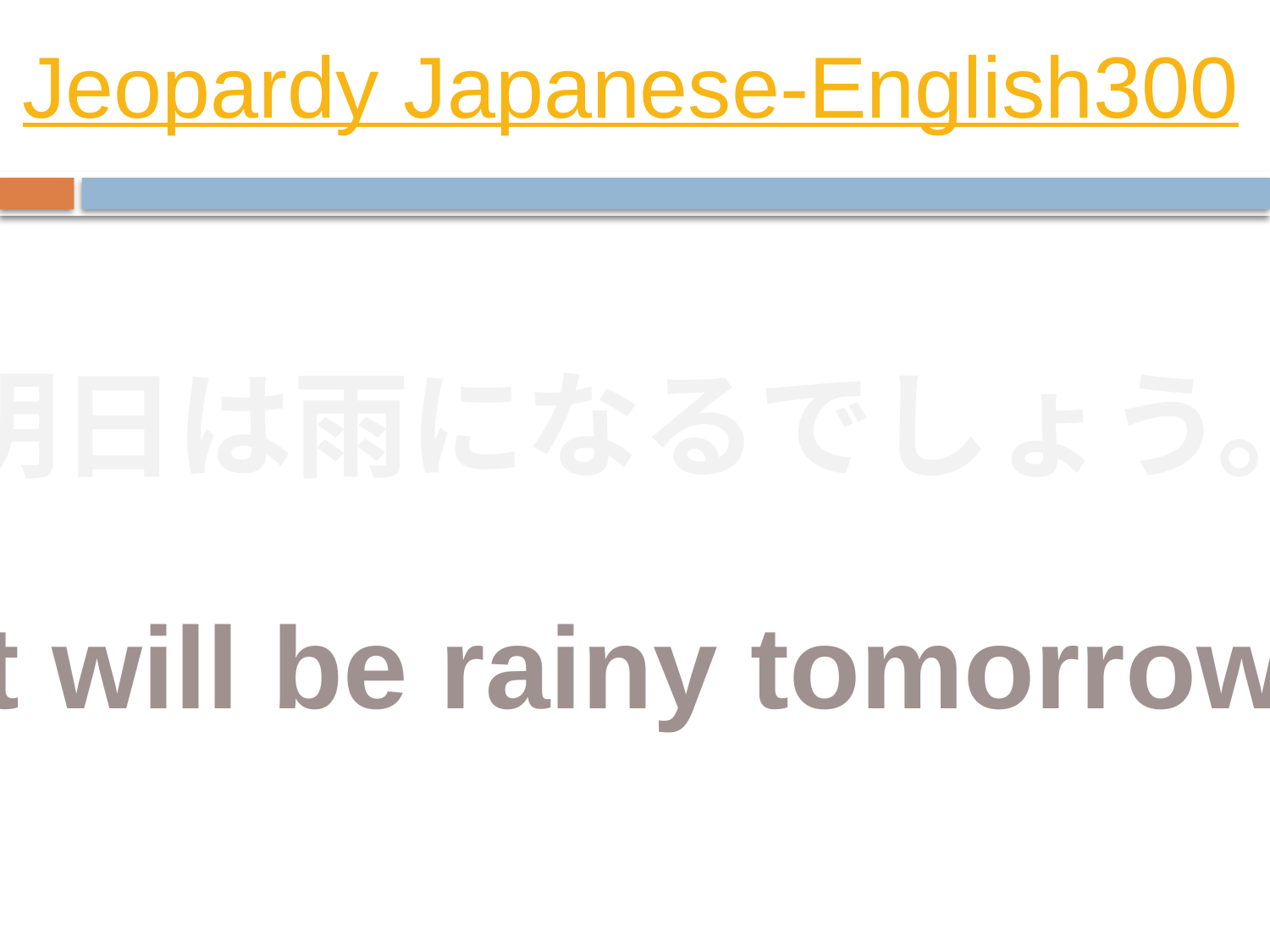

# Jeopardy Japanese-English300
明日は雨になるでしょう。
It will be rainy tomorrow.